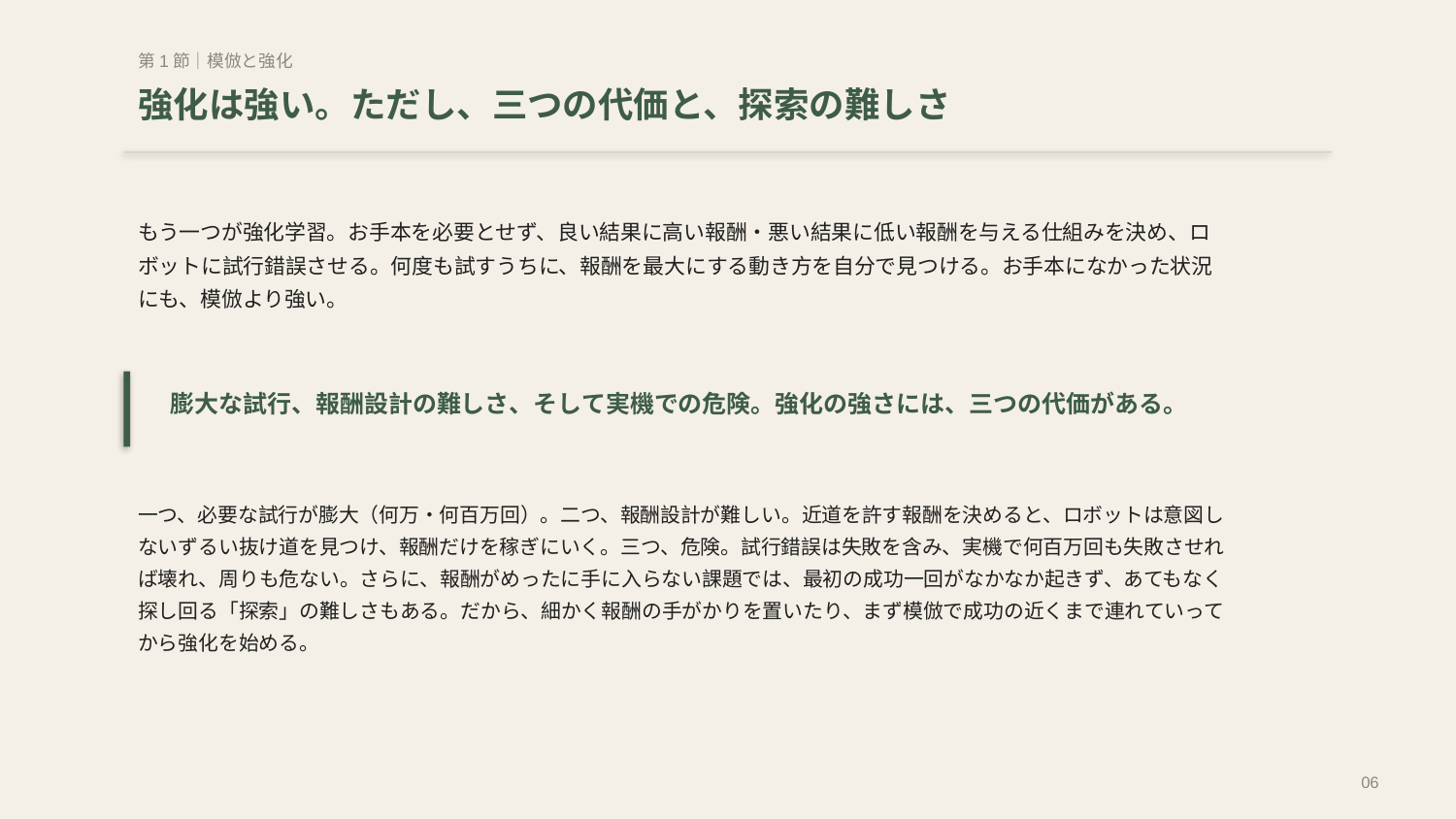

第1節｜模倣と強化
強化は強い。ただし、三つの代価と、探索の難しさ

もう一つが強化学習。お手本を必要とせず、良い結果に高い報酬・悪い結果に低い報酬を与える仕組みを決め、ロボットに試行錯誤させる。何度も試すうちに、報酬を最大にする動き方を自分で見つける。お手本になかった状況にも、模倣より強い。

膨大な試行、報酬設計の難しさ、そして実機での危険。強化の強さには、三つの代価がある。
一つ、必要な試行が膨大（何万・何百万回）。二つ、報酬設計が難しい。近道を許す報酬を決めると、ロボットは意図しないずるい抜け道を見つけ、報酬だけを稼ぎにいく。三つ、危険。試行錯誤は失敗を含み、実機で何百万回も失敗させれば壊れ、周りも危ない。さらに、報酬がめったに手に入らない課題では、最初の成功一回がなかなか起きず、あてもなく探し回る「探索」の難しさもある。だから、細かく報酬の手がかりを置いたり、まず模倣で成功の近くまで連れていってから強化を始める。
06